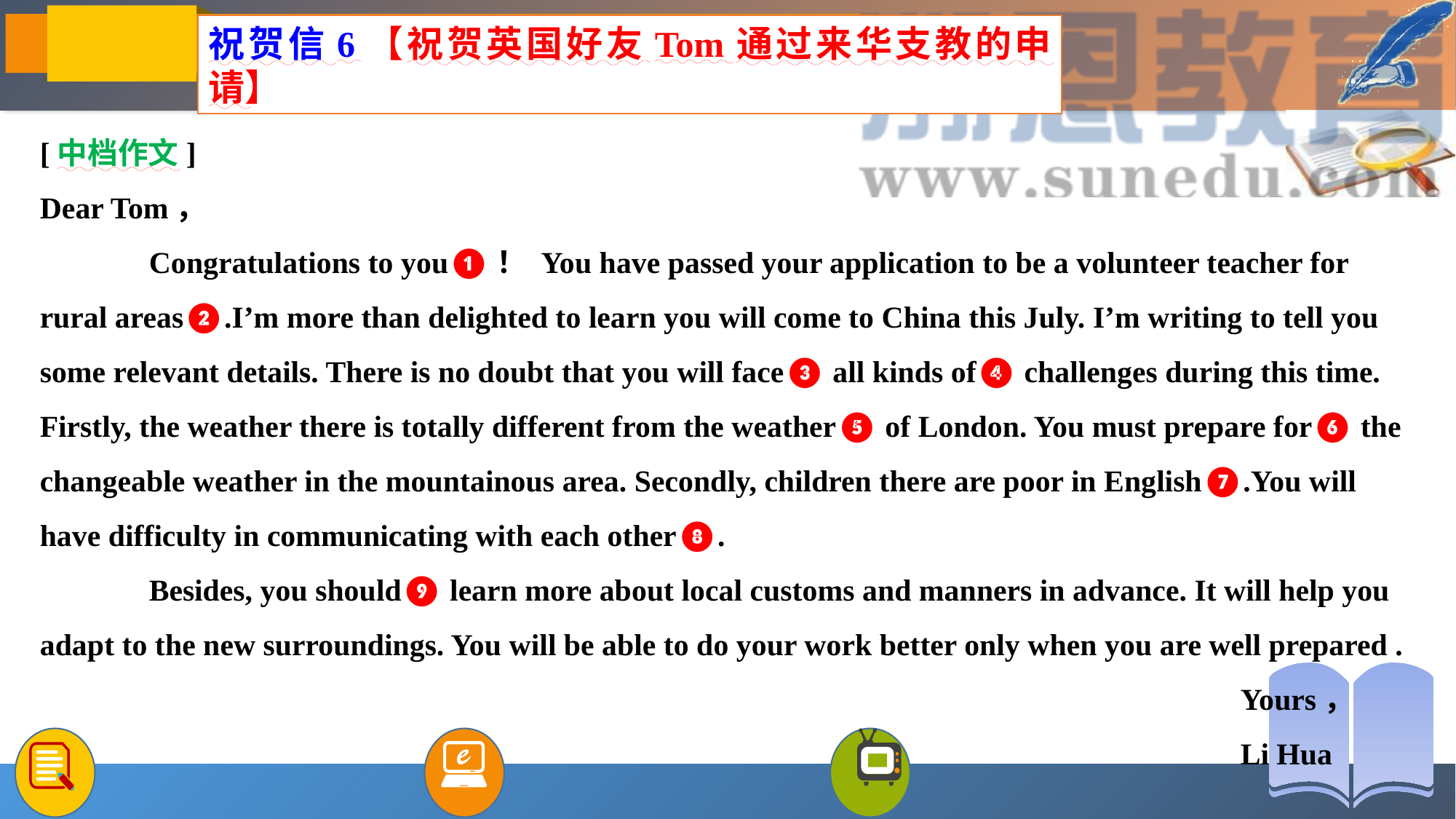

祝贺信6【祝贺英国好友Tom通过来华支教的申请】
# [中档作文] Dear Tom， Congratulations to you❶！ You have passed your application to be a volunteer teacher for rural areas❷.I’m more than delighted to learn you will come to China this July. I’m writing to tell you some relevant details. There is no doubt that you will face❸ all kinds of❹ challenges during this time. Firstly, the weather there is totally different from the weather❺ of London. You must prepare for❻ the changeable weather in the mountainous area. Secondly, children there are poor in English❼.You will have difficulty in communicating with each other❽. Besides, you should❾ learn more about local customs and manners in advance. It will help you adapt to the new surroundings. You will be able to do your work better only when you are well prepared . Yours， Li Hua